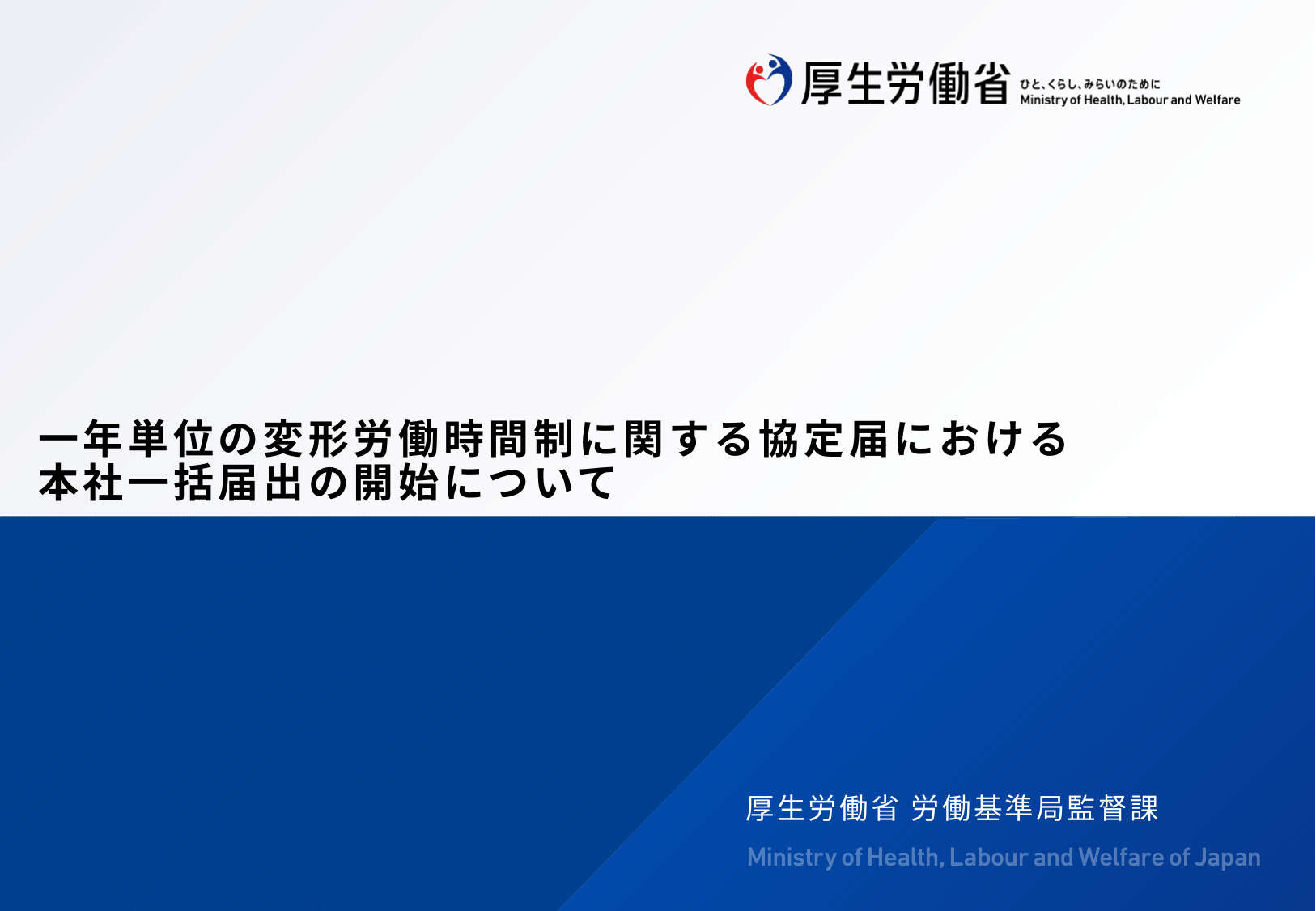

# 一年単位の変形労働時間制に関する協定届における 本社一括届出の開始について

厚生労働省 労働基準局監督課